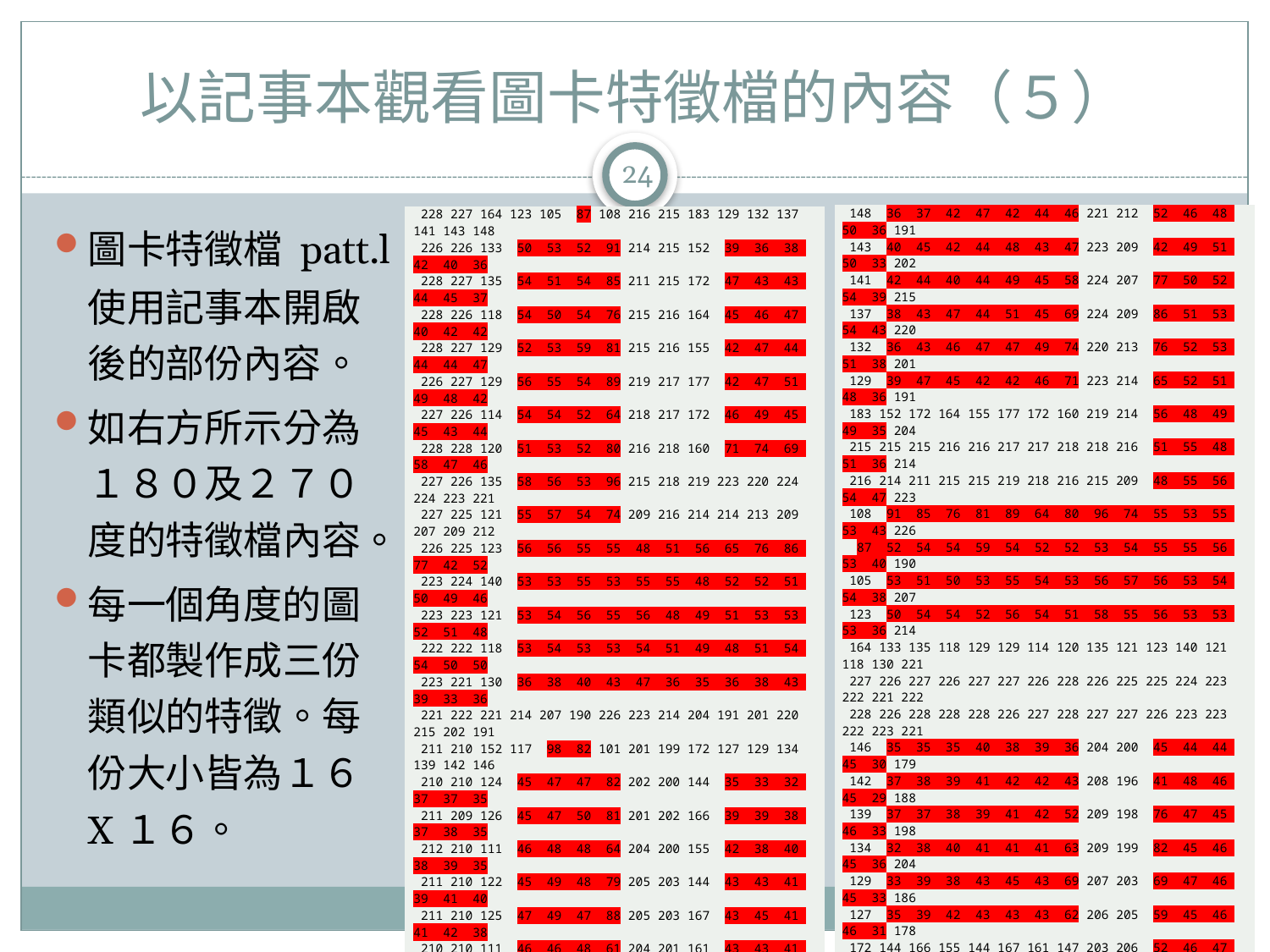

# 以記事本觀看圖卡特徵檔的內容（５）
24
| 148 36 37 42 47 42 44 46 221 212 52 46 48 50 36 191 143 40 45 42 44 48 43 47 223 209 42 49 51 50 33 202 141 42 44 40 44 49 45 58 224 207 77 50 52 54 39 215 137 38 43 47 44 51 45 69 224 209 86 51 53 54 43 220 132 36 43 46 47 47 49 74 220 213 76 52 53 51 38 201 129 39 47 45 42 42 46 71 223 214 65 52 51 48 36 191 183 152 172 164 155 177 172 160 219 214 56 48 49 49 35 204 215 215 215 216 216 217 217 218 218 216 51 55 48 51 36 214 216 214 211 215 215 219 218 216 215 209 48 55 56 54 47 223 108 91 85 76 81 89 64 80 96 74 55 53 55 53 43 226 87 52 54 54 59 54 52 52 53 54 55 55 56 53 40 190 105 53 51 50 53 55 54 53 56 57 56 53 54 54 38 207 123 50 54 54 52 56 54 51 58 55 56 53 53 53 36 214 164 133 135 118 129 129 114 120 135 121 123 140 121 118 130 221 227 226 227 226 227 227 226 228 226 225 225 224 223 222 221 222 228 226 228 228 228 226 227 228 227 227 226 223 223 222 223 221 146 35 35 35 40 38 39 36 204 200 45 44 44 45 30 179 142 37 38 39 41 42 42 43 208 196 41 48 46 45 29 188 139 37 37 38 39 41 42 52 209 198 76 47 45 46 33 198 134 32 38 40 41 41 41 63 209 199 82 45 46 45 36 204 129 33 39 38 43 45 43 69 207 203 69 47 46 45 33 186 127 35 39 42 43 43 43 62 206 205 59 45 46 46 31 178 172 144 166 155 144 167 161 147 203 206 52 46 47 48 31 194 199 200 202 200 203 203 201 203 202 206 44 46 44 48 31 200 201 202 201 204 205 205 204 204 202 201 42 47 47 48 39 207 101 82 81 64 79 88 61 77 90 69 52 50 48 46 37 210 82 47 50 48 48 47 48 50 51 50 52 51 49 49 35 178 98 47 47 48 49 49 46 47 50 51 52 51 49 50 32 193 117 45 45 46 45 47 46 47 49 50 51 50 49 49 32 201 152 124 126 111 122 125 111 116 130 115 113 130 115 114 123 205 210 210 209 210 210 210 210 210 210 209 210 209 209 208 206 204 211 210 211 212 211 211 210 211 210 209 210 210 210 208 206 205 132 23 22 26 25 26 28 18 154 162 32 27 25 24 15 129 129 23 24 22 22 28 28 23 154 158 29 27 28 29 15 141 123 22 24 20 23 27 26 29 156 158 66 29 28 28 19 153 116 18 24 20 24 24 29 40 154 160 70 29 28 28 21 156 110 19 23 26 24 21 23 45 152 158 54 24 23 25 17 137 108 21 26 24 26 23 25 45 156 163 46 28 27 25 15 133 134 112 128 122 107 119 118 102 146 164 40 23 24 23 13 145 146 145 144 144 143 145 147 147 145 164 32 26 29 23 12 153 147 151 150 154 154 149 153 154 153 165 29 28 30 23 22 159 80 60 54 48 62 78 48 59 70 50 39 31 32 29 22 161 64 28 22 26 28 31 29 28 29 32 32 32 32 32 20 122 79 28 25 21 28 26 28 29 30 30 29 31 30 31 18 143 99 27 28 28 32 28 27 31 33 29 32 29 31 31 15 151 118 81 91 88 95 100 91 89 98 86 87 100 88 88 91 152 148 147 148 150 150 150 150 150 149 149 149 148 147 150 149 149 148 150 147 147 148 148 151 149 151 151 148 150 148 153 151 148 |
| --- |
| 228 227 164 123 105 87 108 216 215 183 129 132 137 141 143 148 226 226 133 50 53 52 91 214 215 152 39 36 38 42 40 36 228 227 135 54 51 54 85 211 215 172 47 43 43 44 45 37 228 226 118 54 50 54 76 215 216 164 45 46 47 40 42 42 228 227 129 52 53 59 81 215 216 155 42 47 44 44 44 47 226 227 129 56 55 54 89 219 217 177 42 47 51 49 48 42 227 226 114 54 54 52 64 218 217 172 46 49 45 45 43 44 228 228 120 51 53 52 80 216 218 160 71 74 69 58 47 46 227 226 135 58 56 53 96 215 218 219 223 220 224 224 223 221 227 225 121 55 57 54 74 209 216 214 214 213 209 207 209 212 226 225 123 56 56 55 55 48 51 56 65 76 86 77 42 52 223 224 140 53 53 55 53 55 55 48 52 52 51 50 49 46 223 223 121 53 54 56 55 56 48 49 51 53 53 52 51 48 222 222 118 53 54 53 53 54 51 49 48 51 54 54 50 50 223 221 130 36 38 40 43 47 36 35 36 38 43 39 33 36 221 222 221 214 207 190 226 223 214 204 191 201 220 215 202 191 211 210 152 117 98 82 101 201 199 172 127 129 134 139 142 146 210 210 124 45 47 47 82 202 200 144 35 33 32 37 37 35 211 209 126 45 47 50 81 201 202 166 39 39 38 37 38 35 212 210 111 46 48 48 64 204 200 155 42 38 40 38 39 35 211 210 122 45 49 48 79 205 203 144 43 43 41 39 41 40 211 210 125 47 49 47 88 205 203 167 43 45 41 41 42 38 210 210 111 46 46 48 61 204 201 161 43 43 41 42 42 39 211 210 116 47 47 50 77 204 203 147 62 69 63 52 43 36 210 210 130 49 50 51 90 202 202 203 206 207 209 209 208 204 209 209 115 50 51 50 69 201 206 206 205 203 199 198 196 200 210 210 113 51 52 52 52 42 44 52 59 69 82 76 41 45 210 209 130 50 51 51 50 47 46 46 45 47 45 47 48 44 210 209 115 49 49 49 48 47 44 47 46 46 46 45 46 44 208 208 114 49 50 49 46 48 48 48 46 45 45 46 45 45 206 206 123 32 32 35 37 39 31 31 31 33 36 33 29 30 205 204 205 201 193 178 210 207 200 194 178 186 204 198 188 179 148 148 118 99 79 64 80 147 146 134 108 110 116 123 129 132 150 147 81 27 28 28 60 151 145 112 21 19 18 22 23 23 147 148 91 28 25 22 54 150 144 128 26 23 24 24 24 22 147 150 88 28 21 26 48 154 144 122 24 26 20 20 22 26 148 150 95 32 28 28 62 154 143 107 26 24 24 23 22 25 148 150 100 28 26 31 78 149 145 119 23 21 24 27 28 26 151 150 91 27 28 29 48 153 147 118 25 23 29 26 28 28 149 150 89 31 29 28 59 154 147 102 45 45 40 29 23 18 151 149 98 33 30 29 70 153 145 146 156 152 154 156 154 154 151 149 86 29 30 32 50 165 164 164 163 158 160 158 158 162 148 149 87 32 29 32 39 29 32 40 46 54 70 66 29 32 150 148 100 29 31 32 31 28 26 23 28 24 29 29 27 27 148 147 88 31 30 32 32 30 29 24 27 23 28 28 28 25 153 150 88 31 31 32 29 23 23 23 25 25 28 28 29 24 151 149 91 15 18 20 22 22 12 13 15 17 21 19 15 15 148 149 152 151 143 122 161 159 153 145 133 137 156 153 141 129 |
| --- |
圖卡特徵檔 patt.l使用記事本開啟後的部份內容。
如右方所示分為１８０及２７０度的特徵檔內容。
每一個角度的圖卡都製作成三份類似的特徵。每份大小皆為１６X１６。